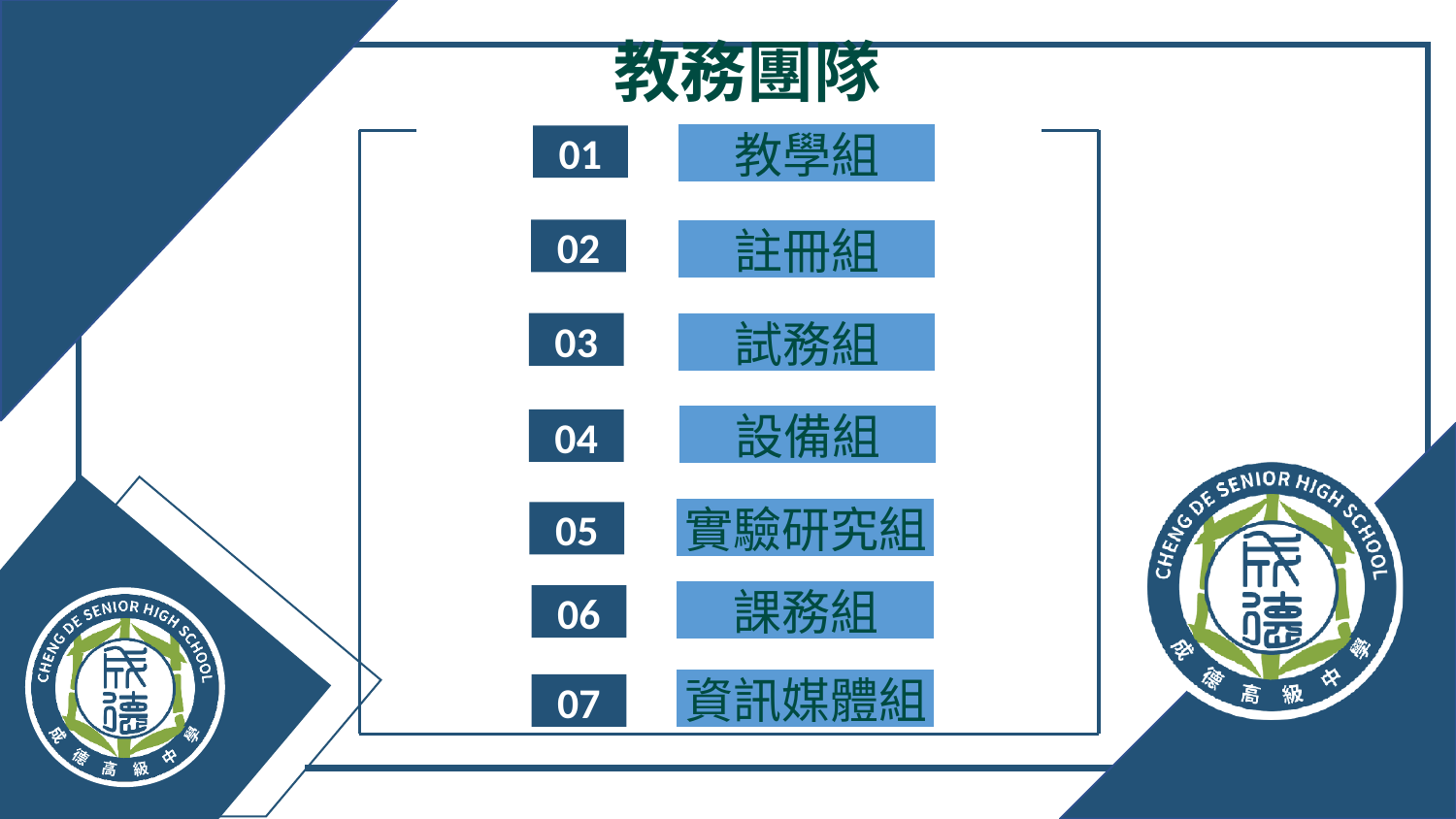

# 教務團隊
教學組
01
註冊組
02
試務組
03
設備組
04

實驗研究組
05
課務組
06
資訊媒體組
07